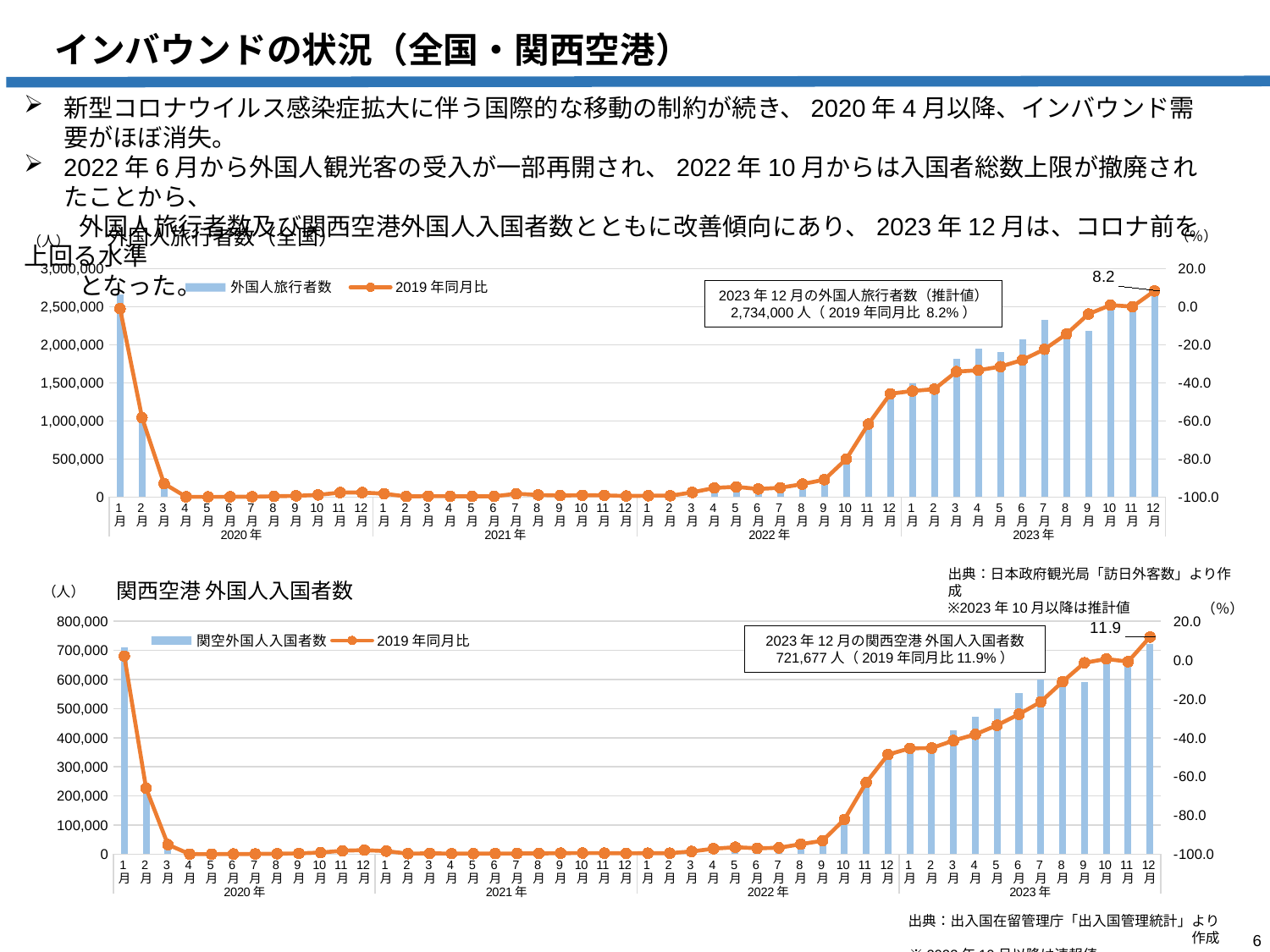

インバウンドの状況（全国・関西空港）
新型コロナウイルス感染症拡大に伴う国際的な移動の制約が続き、2020年4月以降、インバウンド需要がほぼ消失。
2022年6月から外国人観光客の受入が一部再開され、2022年10月からは入国者総数上限が撤廃されたことから、
　　 外国人旅行者数及び関西空港外国人入国者数とともに改善傾向にあり、2023年12月は、コロナ前を上回る水準
　　 となった。
外国人旅行者数（全国）
（％）
（人）

### Chart

| Category | 外国人旅行者数 | 2019年同月比 |
|---|---|---|
| 1月 | 2661022.0 | -1.052935312357428 |
| 2月 | 1085147.0 | -58.33284056272612 |
| 3月 | 193658.0 | -92.98375152528716 |
| 4月 | 2917.0 | -99.90033092047828 |
| 5月 | 1663.0 | -99.94003081759668 |
| 6月 | 2565.0 | -99.9109387678856 |
| 7月 | 3782.0 | -99.87356198488293 |
| 8月 | 8658.0 | -99.65644683973154 |
| 9月 | 13684.0 | -99.39794525279127 |
| 10月 | 27386.0 | -98.9030541126859 |
| 11月 | 56673.0 | -97.67854816788284 |
| 12月 | 58673.0 | -97.67759254619344 |
| 1月 | 46522.0 | -98.27013254929929 |
| 2月 | 7355.0 | -99.71758484549915 |
| 3月 | 12276.0 | -99.55523930704864 |
| 4月 | 10853.0 | -99.62917088788168 |
| 5月 | 10035.0 | -99.63812943751215 |
| 6月 | 9251.0 | -99.6787892950135 |
| 7月 | 51055.0 | -98.29315365896304 |
| 8月 | 25916.0 | -98.97164198411672 |
| 9月 | 17720.0 | -99.22037342001326 |
| 10月 | 22113.0 | -99.1142640617039 |
| 11月 | 20682.0 | -99.15281938856515 |
| 12月 | 12084.0 | -99.5216884824059 |
| 1月 | 17766.0 | -99.33939157540198 |
| 2月 | 16719.0 | -99.35802869230456 |
| 3月 | 66121.0 | -97.6044296368005 |
| 4月 | 139548.0 | -95.23187497117046 |
| 5月 | 147046.0 | -94.69739723651334 |
| 6月 | 120430.0 | -95.818462306613 |
| 7月 | 144578.0 | -95.16653745383525 |
| 8月 | 169902.0 | -93.25821563456546 |
| 9月 | 206641.0 | -90.9084189551332 |
| 10月 | 498646.0 | -80.0267407096462 |
| 11月 | 934599.0 | -61.71675117172427 |
| 12月 | 1370000.0 | -45.77236187488298 |
| 1月 | 1497300.0 | -44.32460913257867 |
| 2月 | 1475455.0 | -43.34590730332118 |
| 3月 | 1817616.0 | -34.14759272731489 |
| 4月 | 1949236.0 | -33.39782040089726 |
| 5月 | 1899176.0 | -31.514111870111726 |
| 6月 | 2073441.0 | -28.00654574014745 |
| 7月 | 2320694.0 | -22.415668150691914 |
| 8月 | 2157190.0 | -14.401773873928924 |
| 9月 | 2184442.0 | -3.8911373792667736 |
| 10月 | 2516623.0 | 0.803302774048209 |
| 11月 | 2440800.0 | -0.019416091761925713 |
| 12月 | 2734000.0 | 8.21778294457658 |
2023年12月の外国人旅行者数（推計値）
2,734,000人（2019年同月比 8.2%）
出典：日本政府観光局「訪日外客数」より作成
※2023年10月以降は推計値
関西空港 外国人入国者数
（人）
（％）

### Chart

| Category | 関空外国人入国者数 | 2019年同月比 |
|---|---|---|
| 1月 | 709555.0 | 2.0804380414735313 |
| 2月 | 228987.0 | -66.06775572139009 |
| 3月 | 35696.0 | -95.08522649043095 |
| 4月 | 393.0 | -99.94857481579184 |
| 5月 | 182.0 | -99.97586971768897 |
| 6月 | 577.0 | -99.9246610399649 |
| 7月 | 834.0 | -99.89109271613982 |
| 8月 | 1616.0 | -99.75730342478508 |
| 9月 | 2467.0 | -99.58884292699837 |
| 10月 | 5381.0 | -99.17426645367314 |
| 11月 | 11945.0 | -98.21493684657274 |
| 12月 | 13553.0 | -97.8987564321805 |
| 1月 | 10919.0 | -98.42913332585233 |
| 2月 | 1881.0 | -99.72126561120035 |
| 3月 | 3129.0 | -99.56918628665841 |
| 4月 | 2341.0 | -99.69367339381354 |
| 5月 | 2002.0 | -99.7345668945785 |
| 6月 | 2361.0 | -99.69172394342658 |
| 7月 | 2774.0 | -99.63775922610536 |
| 8月 | 2476.0 | -99.62814559391576 |
| 9月 | 3079.0 | -99.48684530694284 |
| 10月 | 3743.0 | -99.42562336667879 |
| 11月 | 3678.0 | -99.45035895535325 |
| 12月 | 2738.0 | -99.57550321783445 |
| 1月 | 3497.0 | -99.49690257720538 |
| 2月 | 3499.0 | -99.48150365422117 |
| 3月 | 10284.0 | -98.58405617513424 |
| 4月 | 21616.0 | -97.17148401566571 |
| 5月 | 27161.0 | -96.39888682499844 |
| 6月 | 23463.0 | -96.93643324210835 |
| 7月 | 25189.0 | -96.71071274202163 |
| 8月 | 34311.0 | -94.84705309888683 |
| 9月 | 41456.0 | -93.09082788068278 |
| 10月 | 116657.0 | -82.09856935256413 |
| 11月 | 247089.0 | -63.07497115804197 |
| 12月 | 331248.0 | -48.643641307971016 |
| 1月 | 379297.0 | -45.432272469622816 |
| 2月 | 369193.0 | -45.29144858899051 |
| 3月 | 425326.0 | -41.439350130799944 |
| 4月 | 471893.0 | -38.25143905461407 |
| 5月 | 501210.0 | -33.54758902682041 |
| 6月 | 552492.0 | -27.861052499634408 |
| 7月 | 601249.0 | -21.486336314572295 |
| 8月 | 591857.0 | -11.112829878111052 |
| 9月 | 591666.0 | -1.3913008696463725 |
| 10月 | 655571.0 | 0.5996964688803841 |
| 11月 | 663795.0 | -0.8023444178108852 |
| 12月 | 721677.0 | 11.888080446636362 |
2023年12月の関西空港 外国人入国者数
721,677人（2019年同月比11.9%）
出典：出入国在留管理庁「出入国管理統計」より作成
　※2023年10月以降は速報値
6